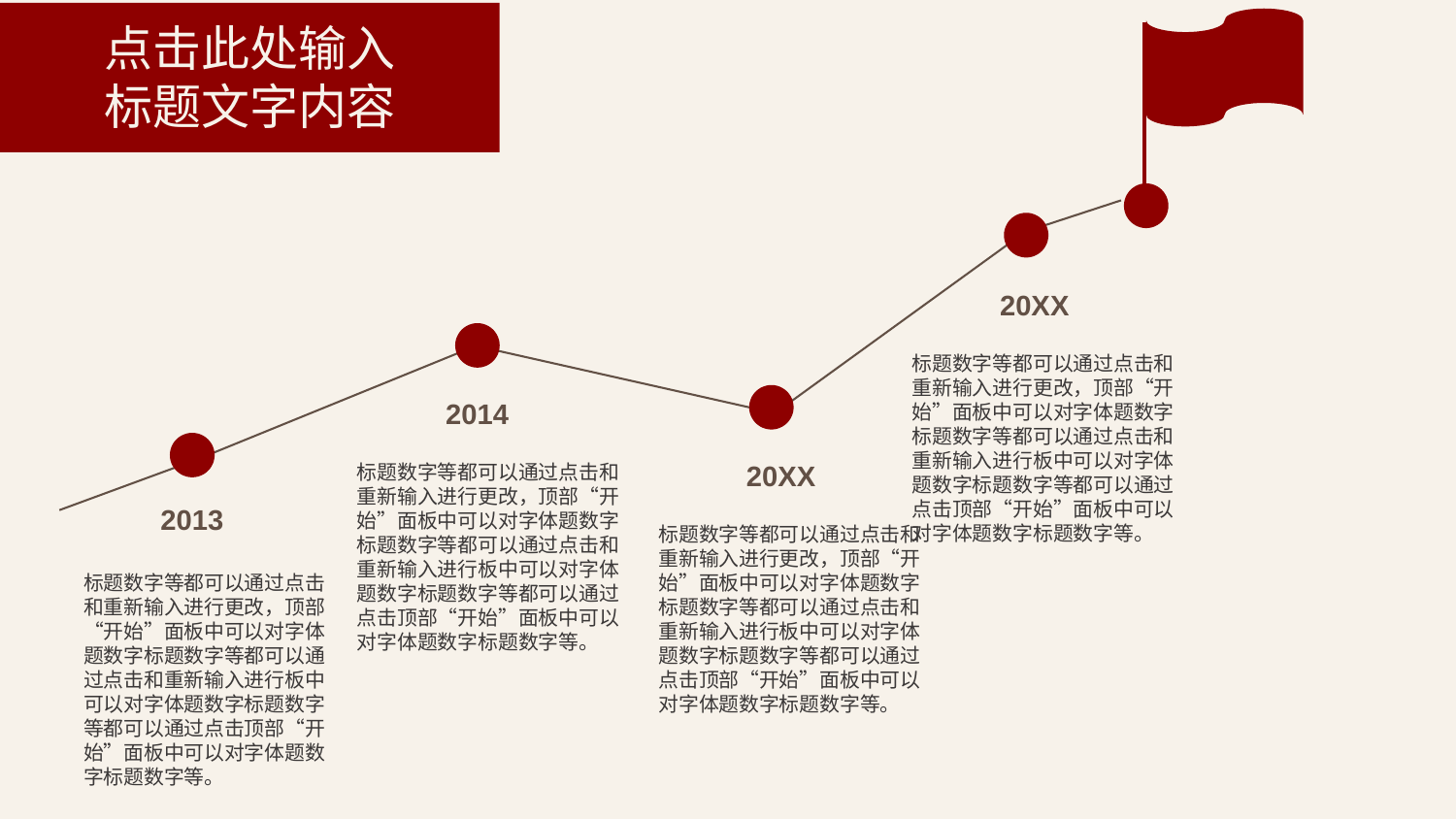

点击此处输入
标题文字内容

20XX

标题数字等都可以通过点击和重新输入进行更改，顶部“开始”面板中可以对字体题数字标题数字等都可以通过点击和重新输入进行板中可以对字体题数字标题数字等都可以通过点击顶部“开始”面板中可以对字体题数字标题数字等。

2014

20XX
标题数字等都可以通过点击和重新输入进行更改，顶部“开始”面板中可以对字体题数字标题数字等都可以通过点击和重新输入进行板中可以对字体题数字标题数字等都可以通过点击顶部“开始”面板中可以对字体题数字标题数字等。
2013
标题数字等都可以通过点击和重新输入进行更改，顶部“开始”面板中可以对字体题数字标题数字等都可以通过点击和重新输入进行板中可以对字体题数字标题数字等都可以通过点击顶部“开始”面板中可以对字体题数字标题数字等。
标题数字等都可以通过点击和重新输入进行更改，顶部“开始”面板中可以对字体题数字标题数字等都可以通过点击和重新输入进行板中可以对字体题数字标题数字等都可以通过点击顶部“开始”面板中可以对字体题数字标题数字等。